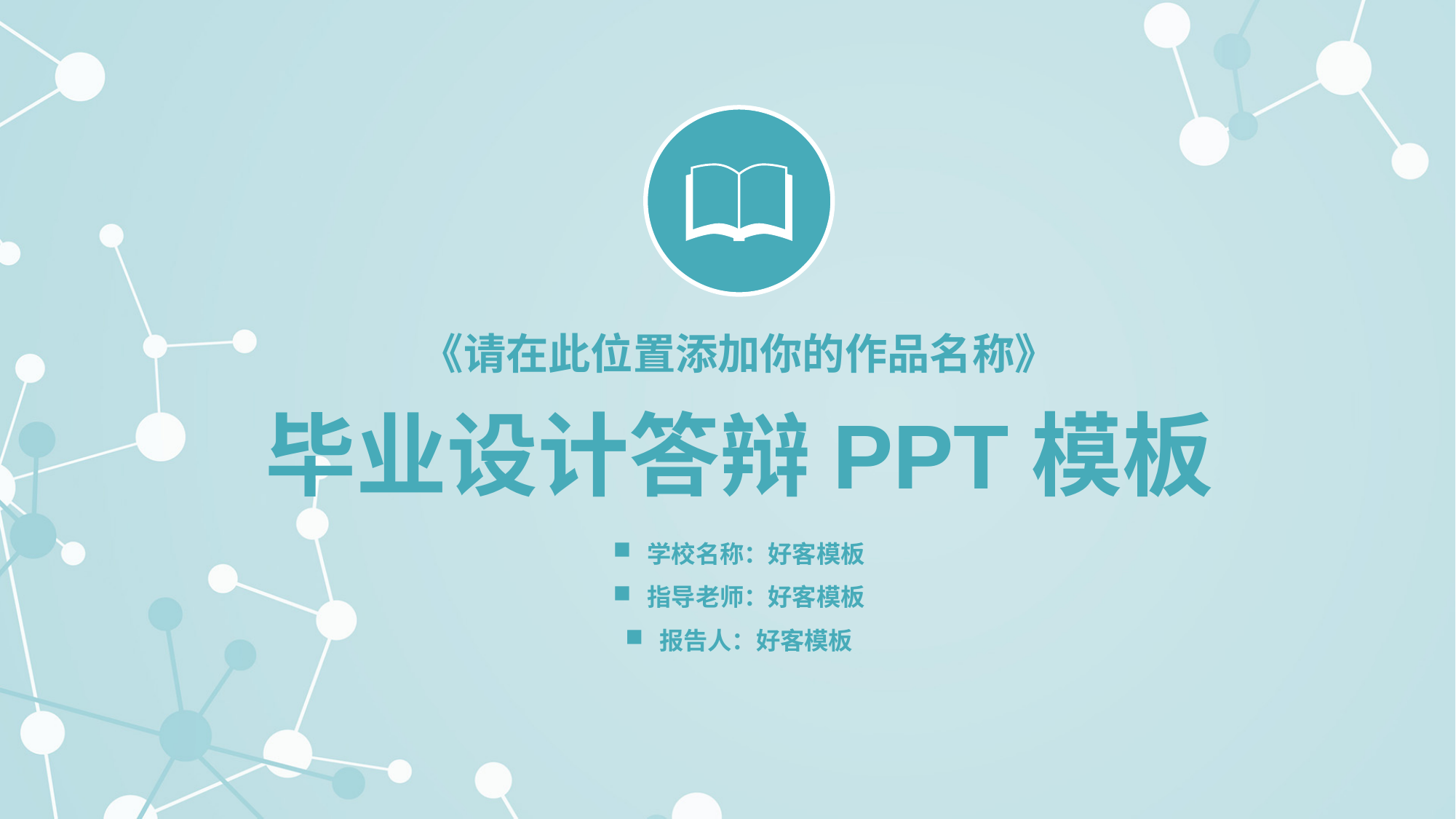

《请在此位置添加你的作品名称》
毕业设计答辩PPT模板
学校名称：好客模板
指导老师：好客模板
报告人：好客模板